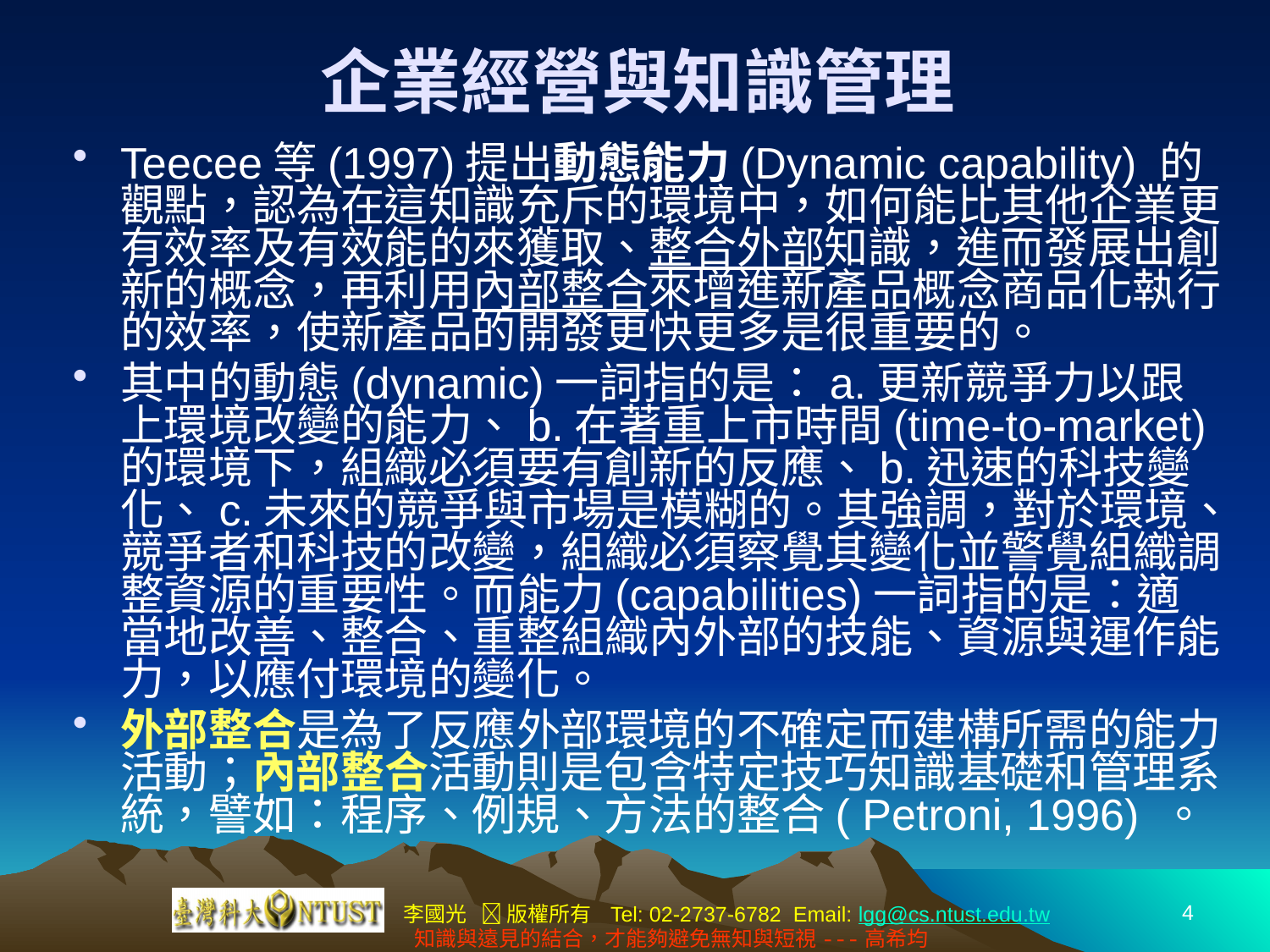

# 企業經營與知識管理
Teecee等(1997)提出動態能力(Dynamic capability) 的觀點，認為在這知識充斥的環境中，如何能比其他企業更有效率及有效能的來獲取、整合外部知識，進而發展出創新的概念，再利用內部整合來增進新產品概念商品化執行的效率，使新產品的開發更快更多是很重要的。
其中的動態(dynamic)一詞指的是：a.更新競爭力以跟上環境改變的能力、b.在著重上市時間(time-to-market)的環境下，組織必須要有創新的反應、b.迅速的科技變化、c.未來的競爭與市場是模糊的。其強調，對於環境、競爭者和科技的改變，組織必須察覺其變化並警覺組織調整資源的重要性。而能力(capabilities)一詞指的是：適當地改善、整合、重整組織內外部的技能、資源與運作能力，以應付環境的變化。
外部整合是為了反應外部環境的不確定而建構所需的能力活動；內部整合活動則是包含特定技巧知識基礎和管理系統，譬如：程序、例規、方法的整合( Petroni, 1996) 。
4